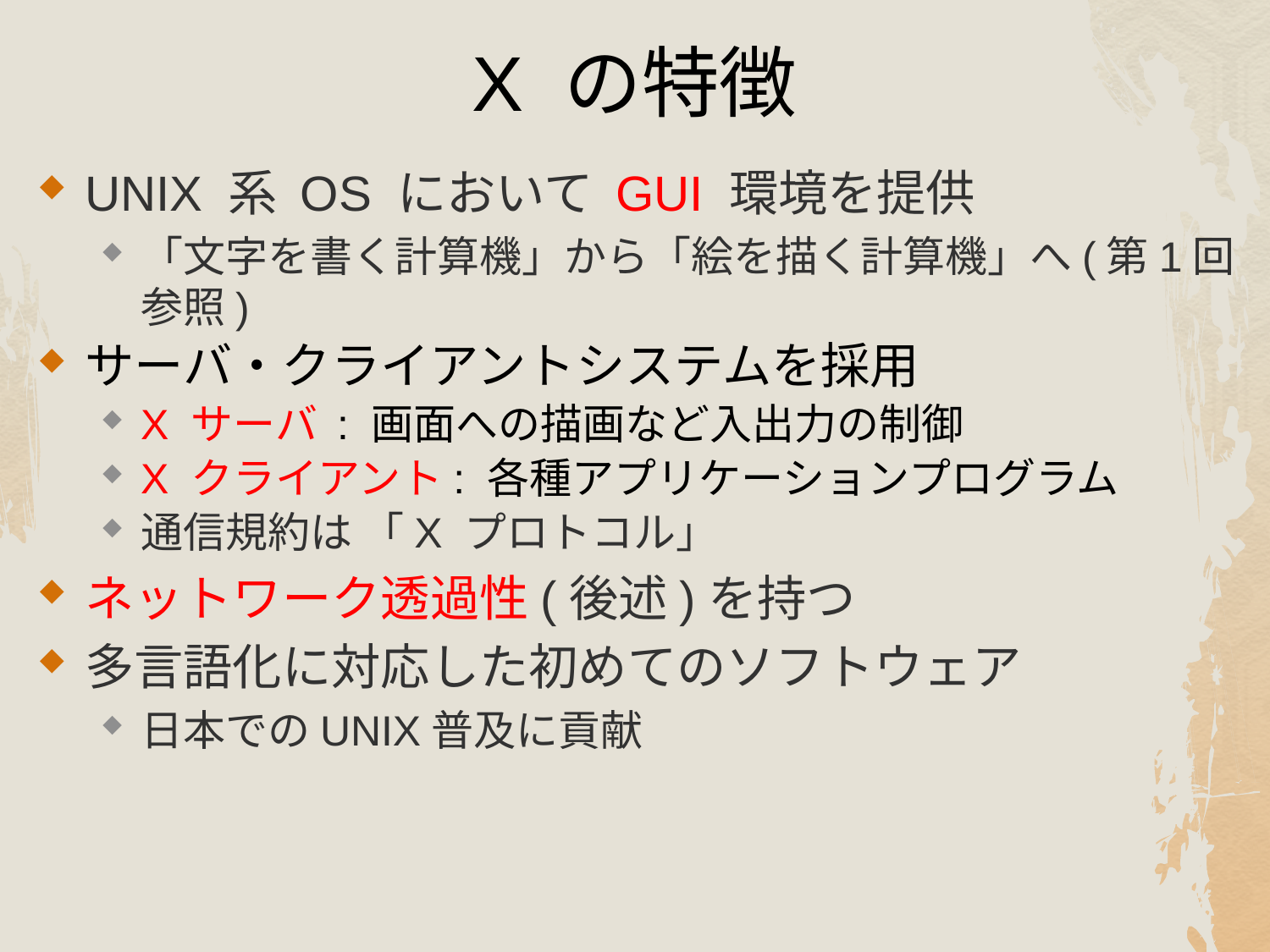

# X の特徴
UNIX 系 OS において GUI 環境を提供
「文字を書く計算機」から「絵を描く計算機」へ(第1回参照)
サーバ・クライアントシステムを採用
X サーバ : 画面への描画など入出力の制御
X クライアント: 各種アプリケーションプログラム
通信規約は 「X プロトコル」
ネットワーク透過性(後述)を持つ
多言語化に対応した初めてのソフトウェア
日本でのUNIX普及に貢献